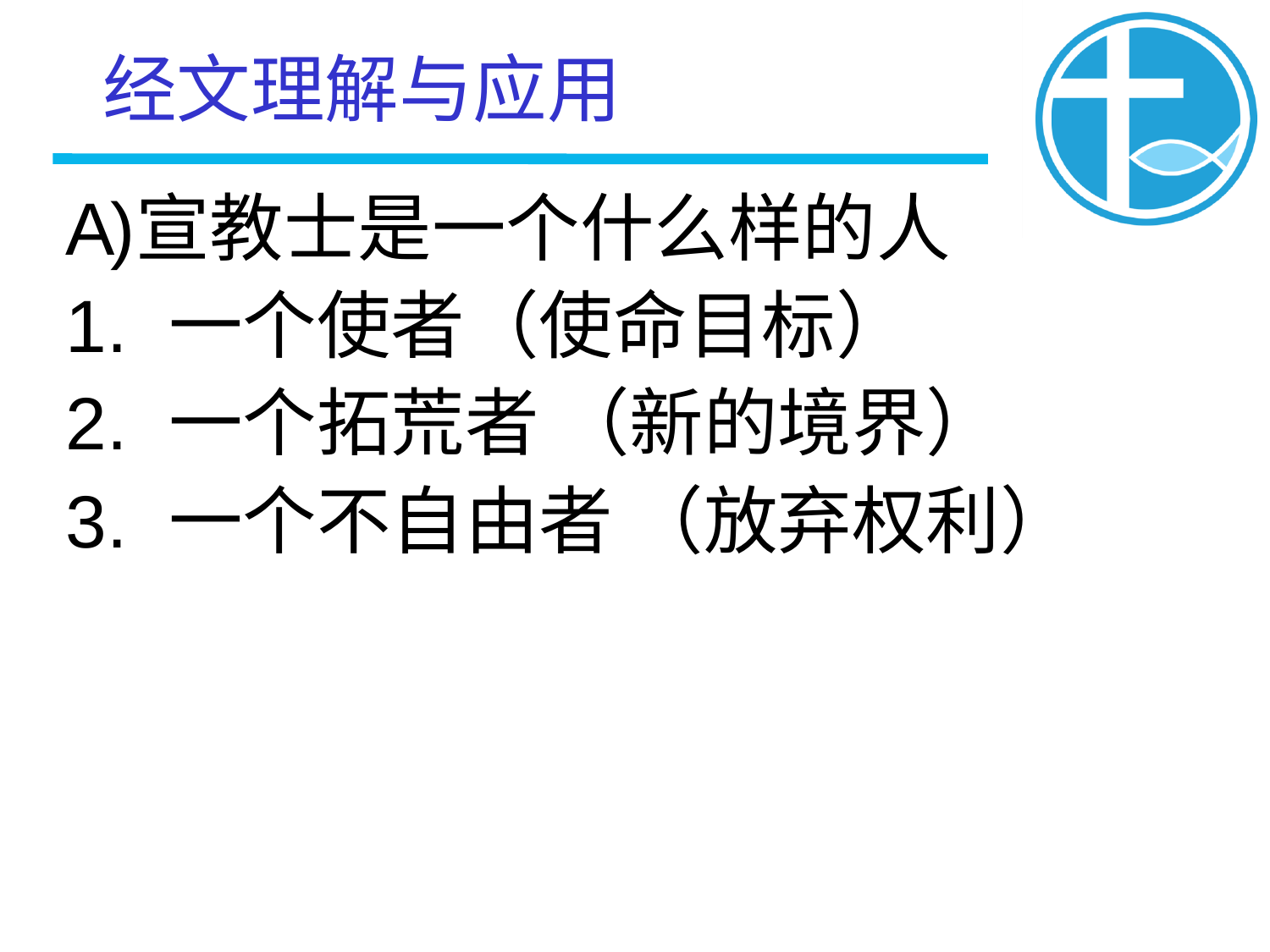

# 经文理解与应用
宣教士是一个什么样的人
一个使者（使命目标）
一个拓荒者 （新的境界）
一个不自由者 （放弃权利）